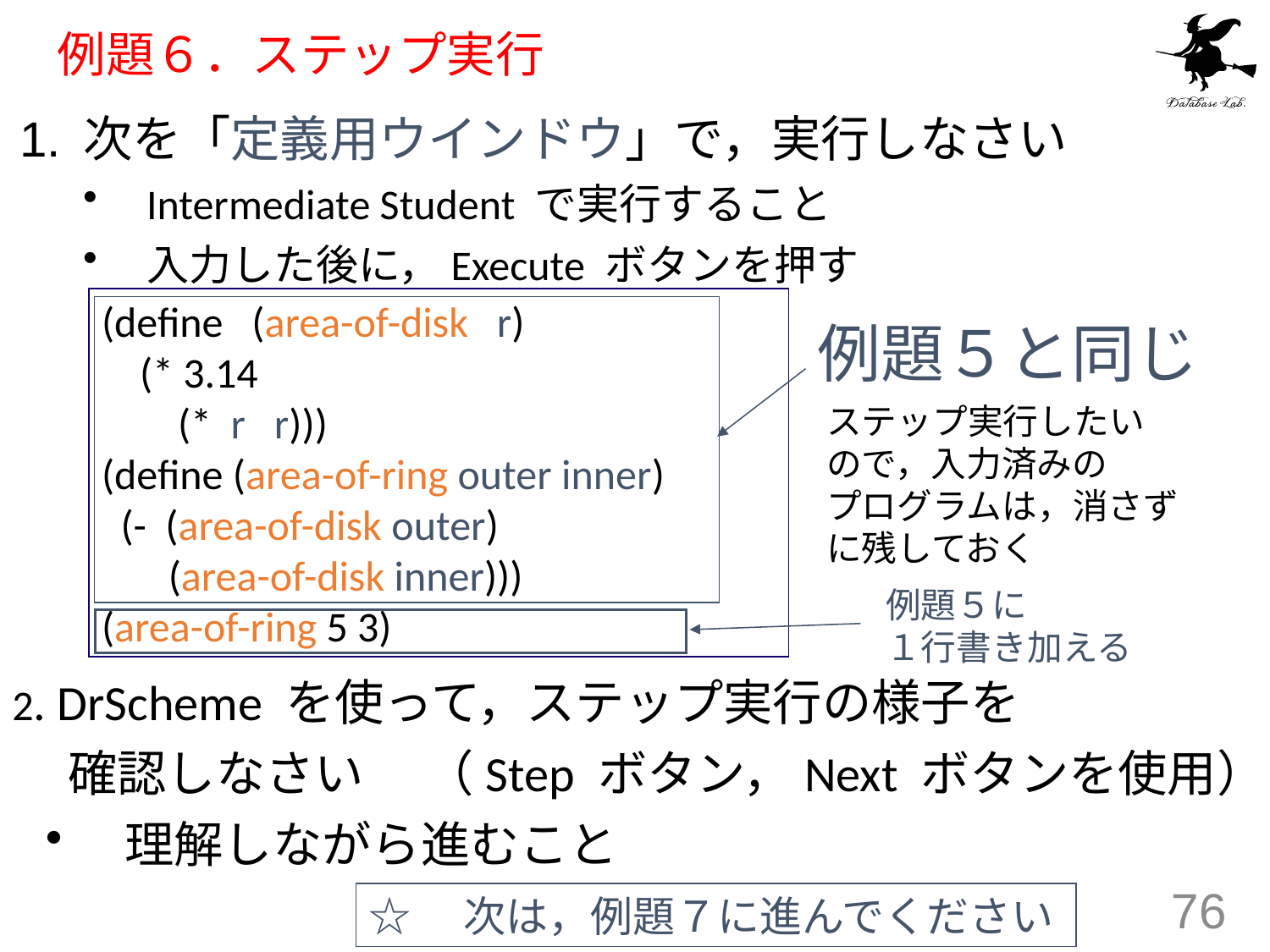

# 例題６．ステップ実行
次を「定義用ウインドウ」で，実行しなさい
Intermediate Student で実行すること
入力した後に，Execute ボタンを押す
(define   (area-of-disk   r)
    (* 3.14
        (*  r   r)))
(define (area-of-ring outer inner)
  (-  (area-of-disk outer)
       (area-of-disk inner)))
(area-of-ring 5 3)

例題５と同じ

ステップ実行したい
ので，入力済みの
プログラムは，消さず
に残しておく
例題５に
１行書き加える

2. DrScheme を使って，ステップ実行の様子を
    確認しなさい　 （Step ボタン，Next ボタンを使用）
　理解しながら進むこと
☆　次は，例題７に進んでください
76